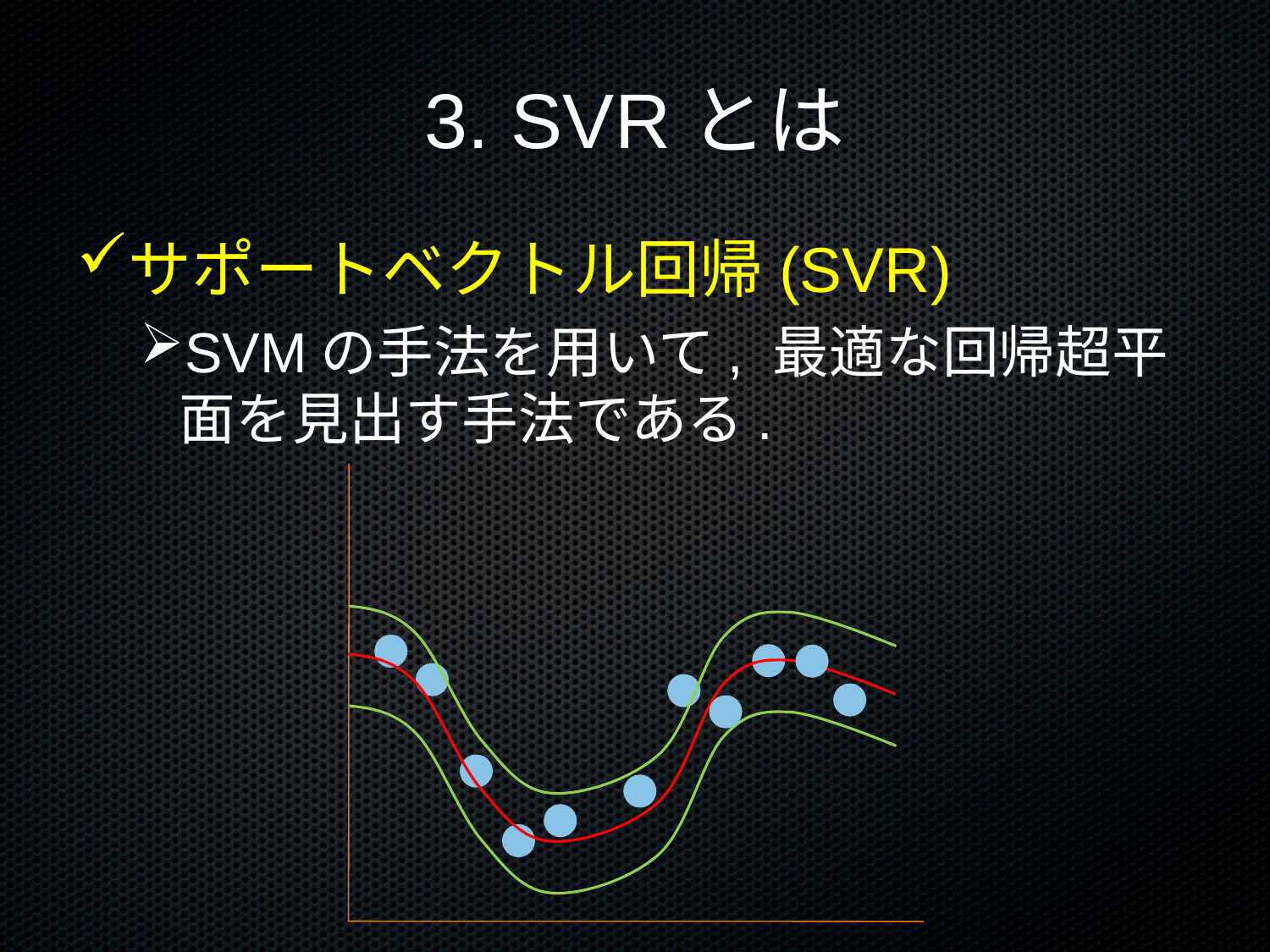

# 3. SVRとは
サポートベクトル回帰(SVR)
SVMの手法を用いて, 最適な回帰超平面を見出す手法である.